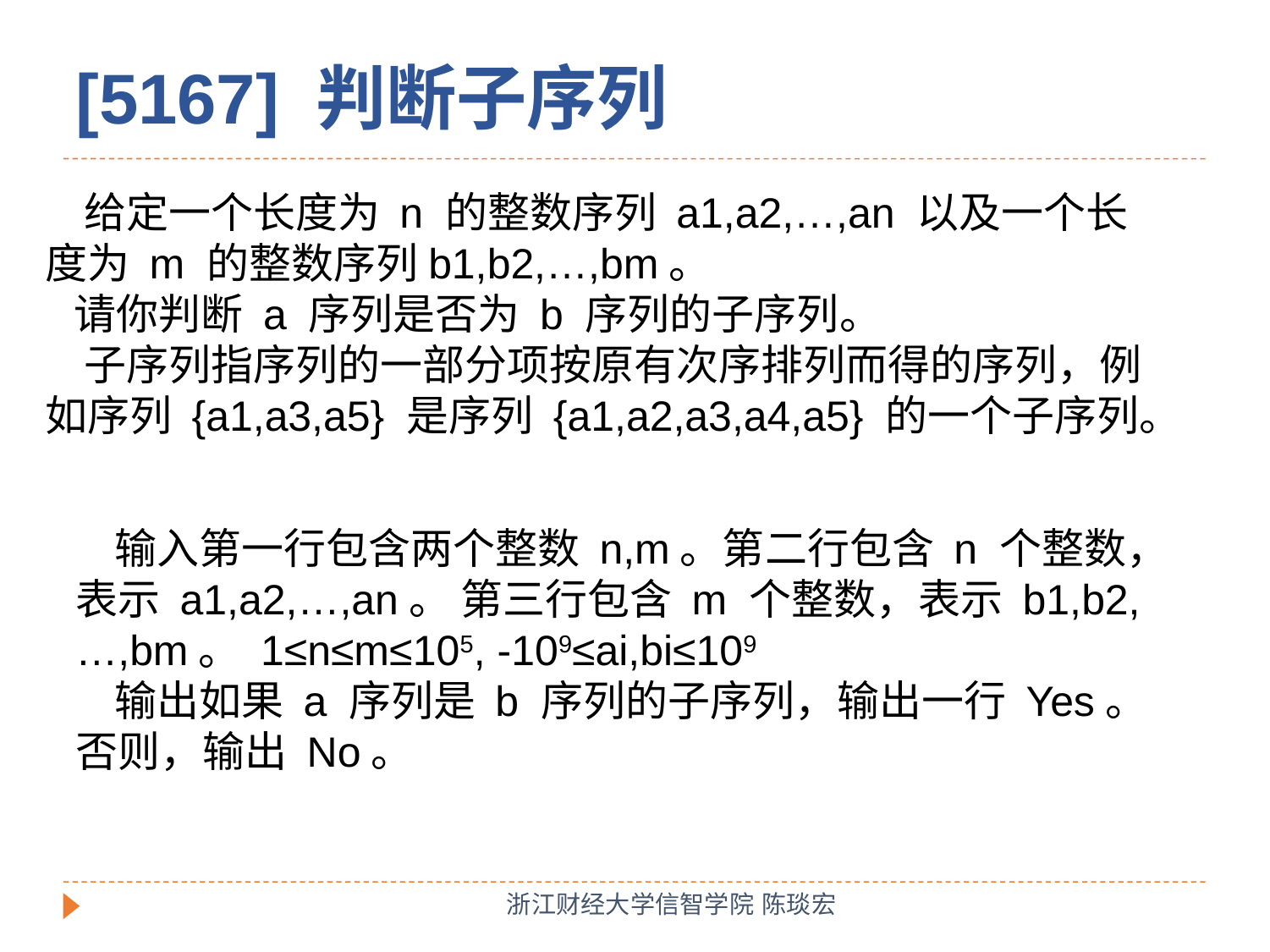

[5167] 判断子序列
   给定一个长度为 n 的整数序列 a1,a2,…,an 以及一个长度为 m 的整数序列b1,b2,…,bm。
  请你判断 a 序列是否为 b 序列的子序列。
   子序列指序列的一部分项按原有次序排列而得的序列，例如序列 {a1,a3,a5} 是序列 {a1,a2,a3,a4,a5} 的一个子序列。
   输入第一行包含两个整数 n,m。第二行包含 n 个整数，表示 a1,a2,…,an。 第三行包含 m 个整数，表示 b1,b2,…,bm。 1≤n≤m≤105, -109≤ai,bi≤109
   输出如果 a 序列是 b 序列的子序列，输出一行 Yes。
否则，输出 No。
浙江财经大学信智学院 陈琰宏
21